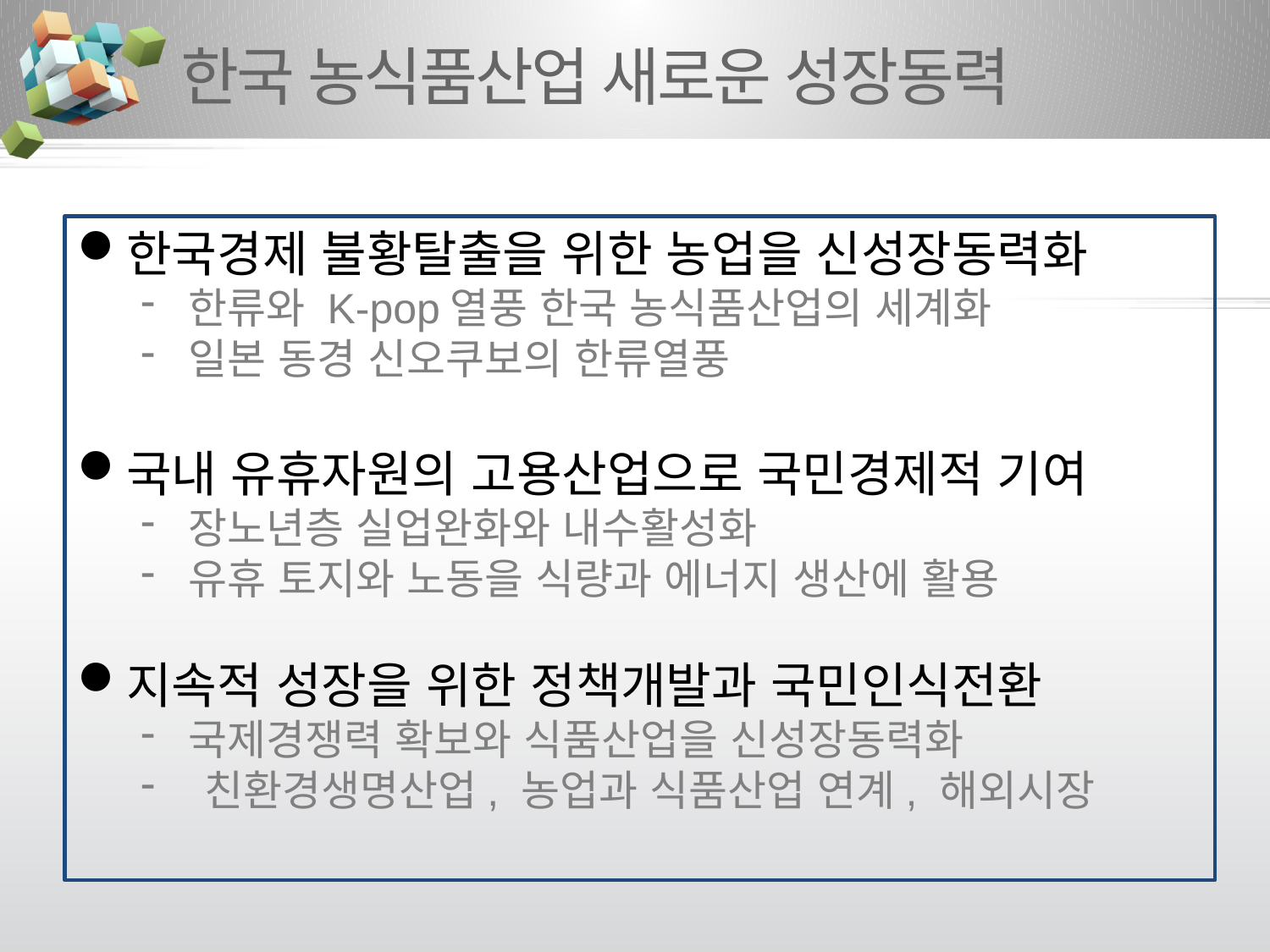

# 한국 농식품산업 새로운 성장동력
한국경제 불황탈출을 위한 농업을 신성장동력화
한류와 K-pop열풍 한국 농식품산업의 세계화
일본 동경 신오쿠보의 한류열풍

국내 유휴자원의 고용산업으로 국민경제적 기여
장노년층 실업완화와 내수활성화
유휴 토지와 노동을 식량과 에너지 생산에 활용

지속적 성장을 위한 정책개발과 국민인식전환
국제경쟁력 확보와 식품산업을 신성장동력화
친환경생명산업, 농업과 식품산업 연계, 해외시장